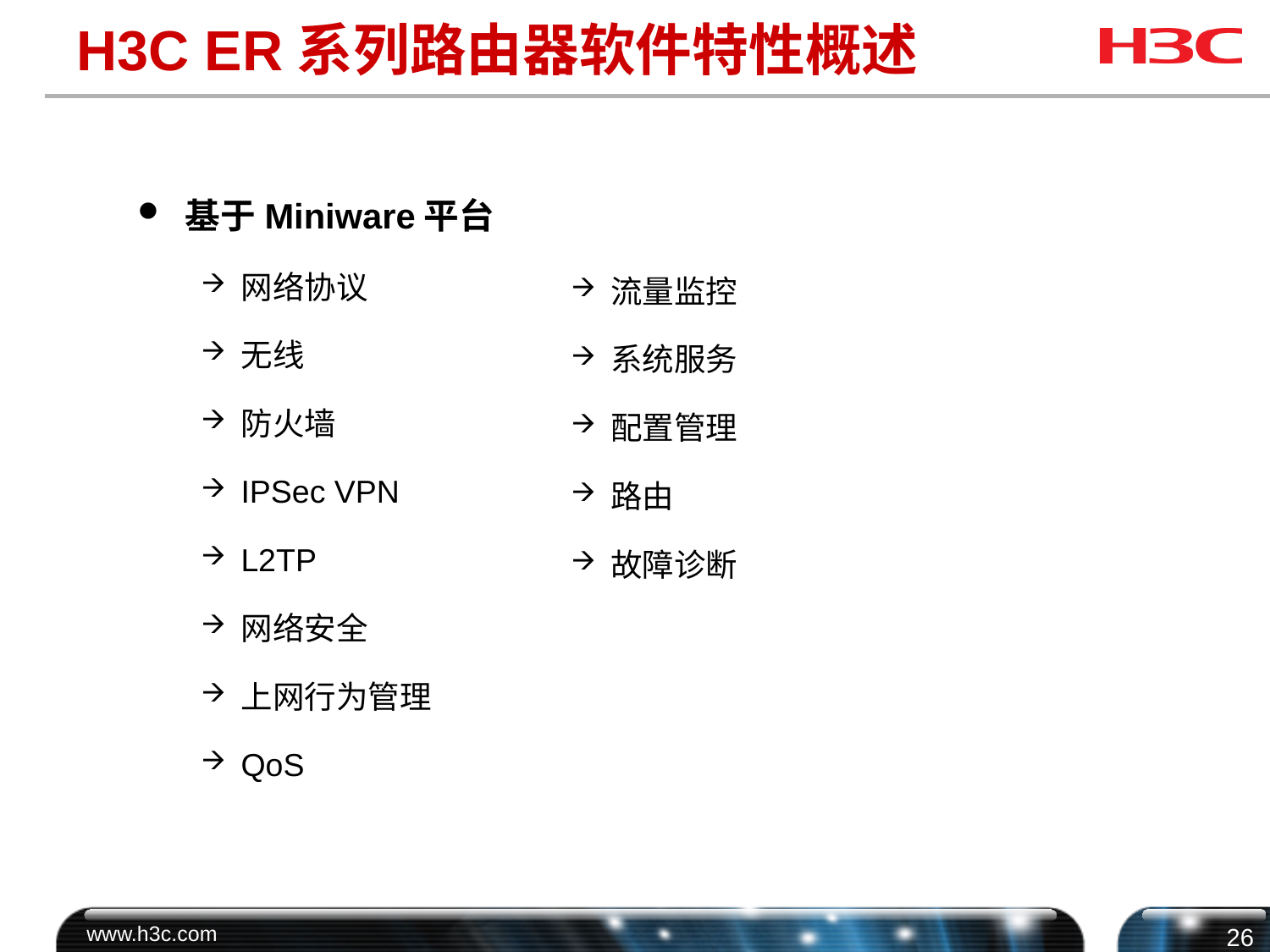

# H3C ER系列路由器软件特性概述
基于Miniware平台
网络协议
无线
防火墙
IPSec VPN
L2TP
网络安全
上网行为管理
QoS
流量监控
系统服务
配置管理
路由
故障诊断